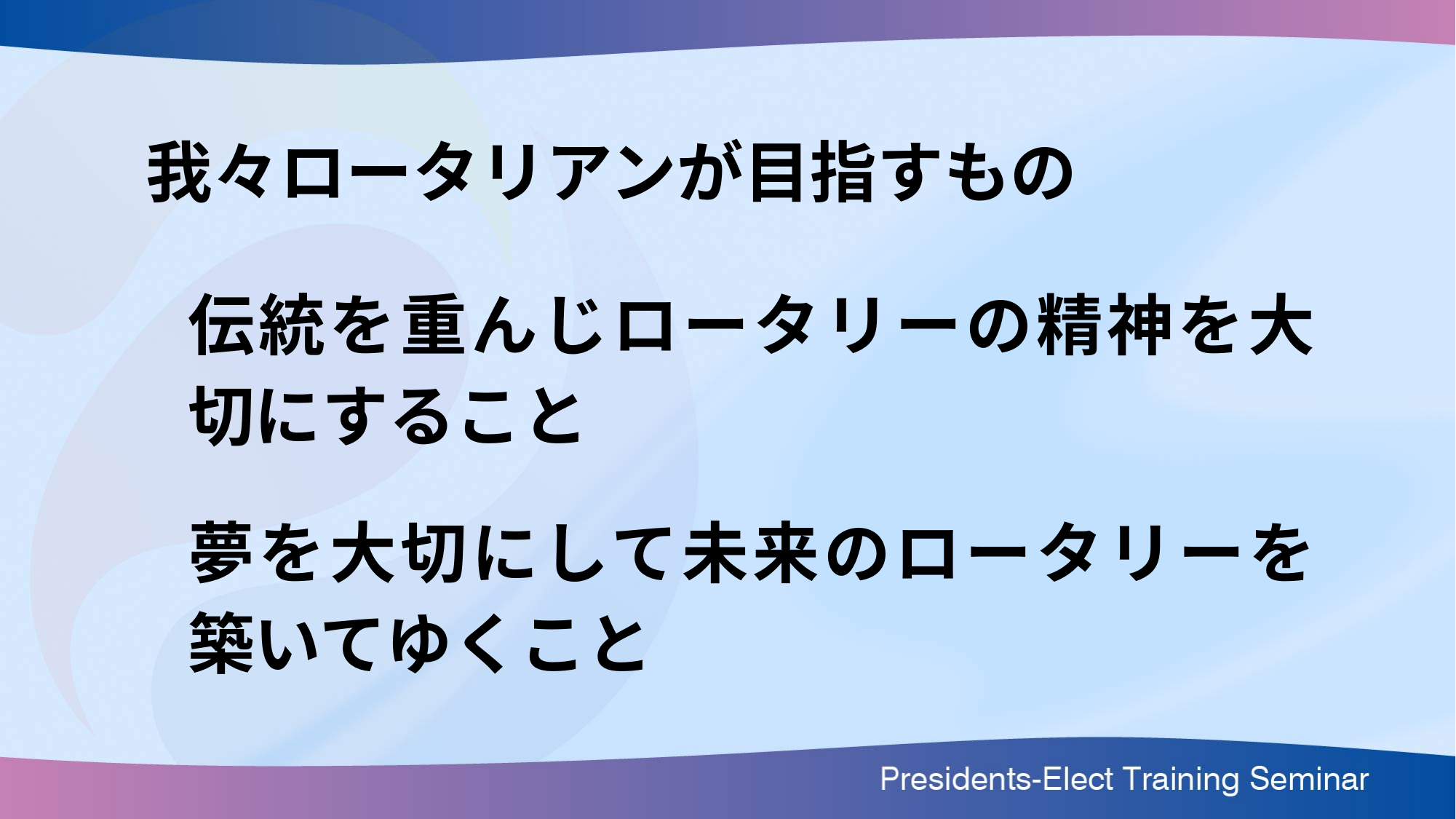

我々ロータリアンが目指すもの
伝統を重んじロータリーの精神を大切にすること
夢を大切にして未来のロータリーを築いてゆくこと